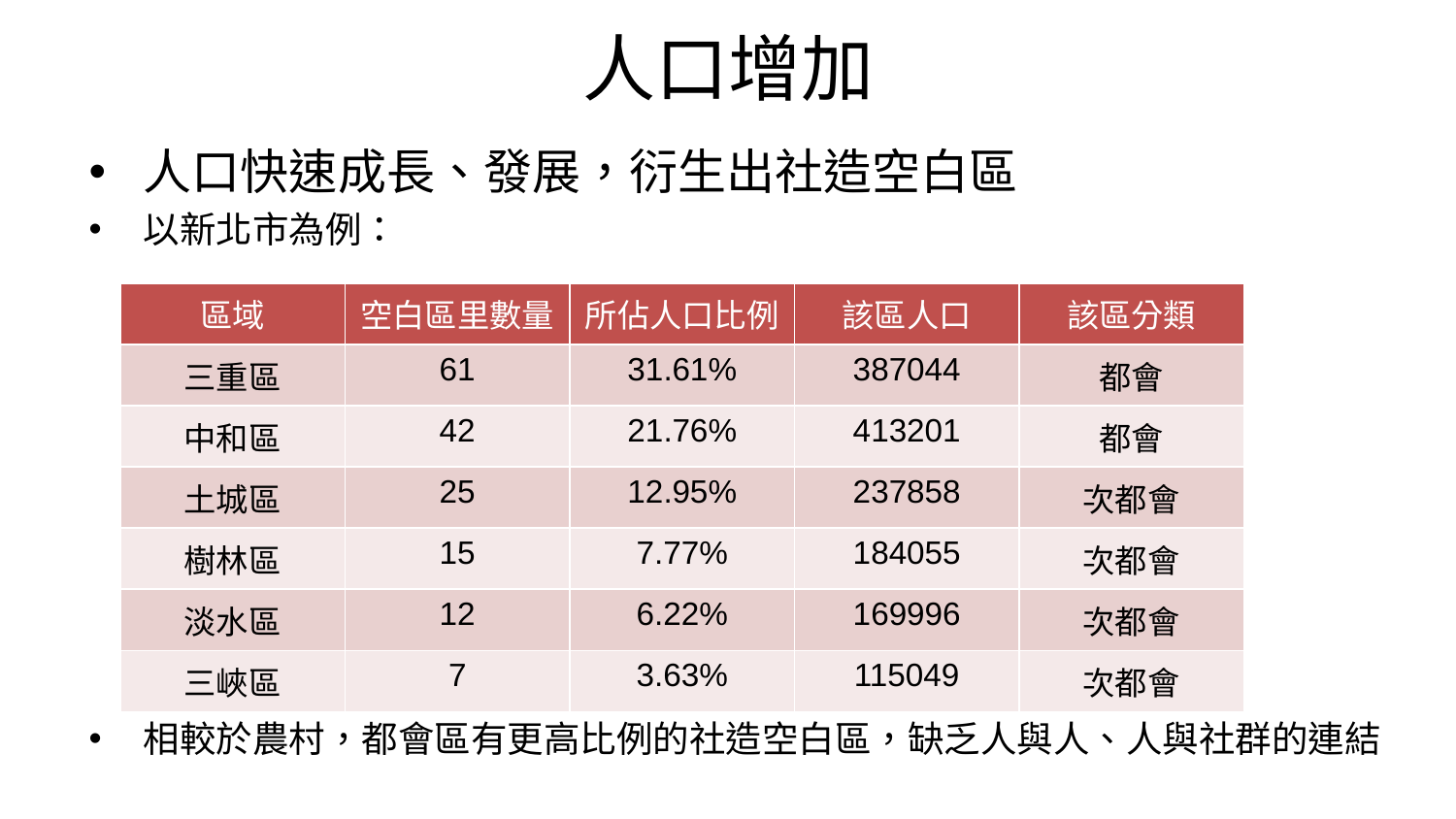

人口增加
人口快速成長、發展，衍生出社造空白區
以新北市為例：

相較於農村，都會區有更高比例的社造空白區，缺乏人與人、人與社群的連結
| 區域 | 空白區里數量 | 所佔人口比例 | 該區人口 | 該區分類 |
| --- | --- | --- | --- | --- |
| 三重區 | 61 | 31.61% | 387044 | 都會 |
| 中和區 | 42 | 21.76% | 413201 | 都會 |
| 土城區 | 25 | 12.95% | 237858 | 次都會 |
| 樹林區 | 15 | 7.77% | 184055 | 次都會 |
| 淡水區 | 12 | 6.22% | 169996 | 次都會 |
| 三峽區 | 7 | 3.63% | 115049 | 次都會 |